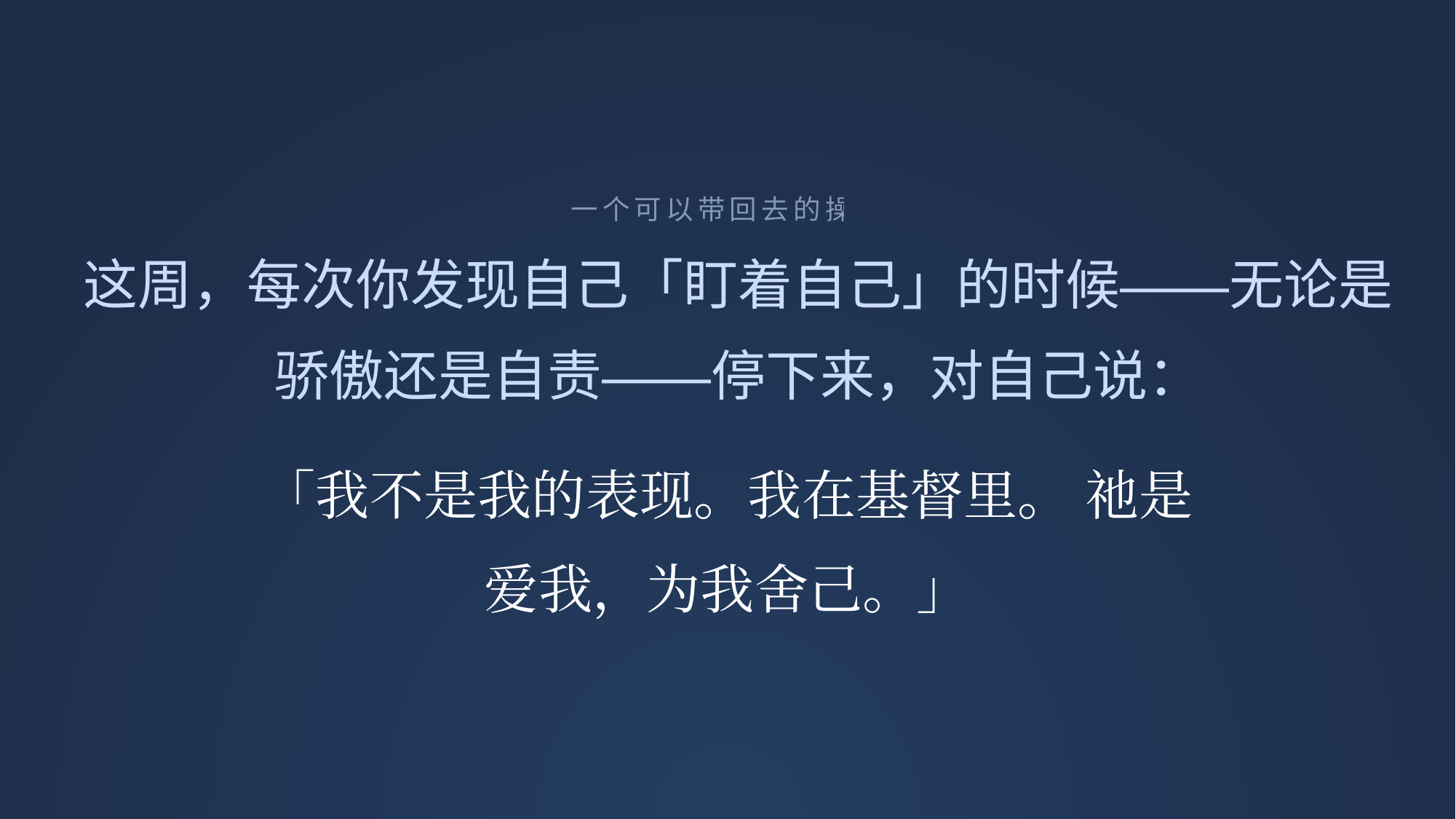

一个可以带回去的操练
这周，每次你发现自己「盯着自己」的时候——无论是骄傲还是自责——停下来，对自己说：
「我不是我的表现。我在基督里。 祂是爱我，为我舍己。」